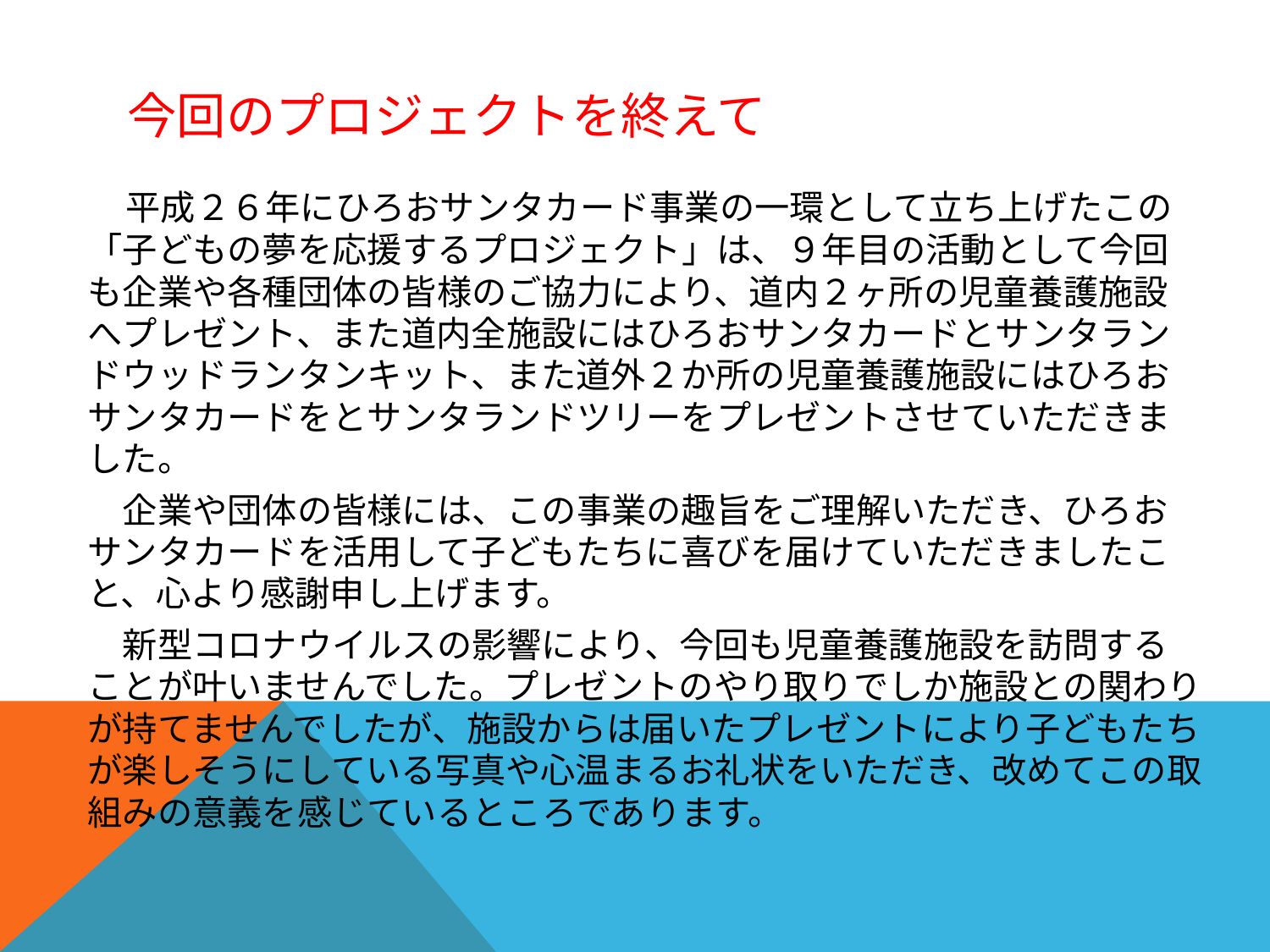

# 今回のプロジェクトを終えて
　平成２６年にひろおサンタカード事業の一環として立ち上げたこの「子どもの夢を応援するプロジェクト」は、９年目の活動として今回も企業や各種団体の皆様のご協力により、道内２ヶ所の児童養護施設へプレゼント、また道内全施設にはひろおサンタカードとサンタランドウッドランタンキット、また道外２か所の児童養護施設にはひろおサンタカードをとサンタランドツリーをプレゼントさせていただきました。
　企業や団体の皆様には、この事業の趣旨をご理解いただき、ひろおサンタカードを活用して子どもたちに喜びを届けていただきましたこと、心より感謝申し上げます。
　新型コロナウイルスの影響により、今回も児童養護施設を訪問することが叶いませんでした。プレゼントのやり取りでしか施設との関わりが持てませんでしたが、施設からは届いたプレゼントにより子どもたちが楽しそうにしている写真や心温まるお礼状をいただき、改めてこの取組みの意義を感じているところであります。